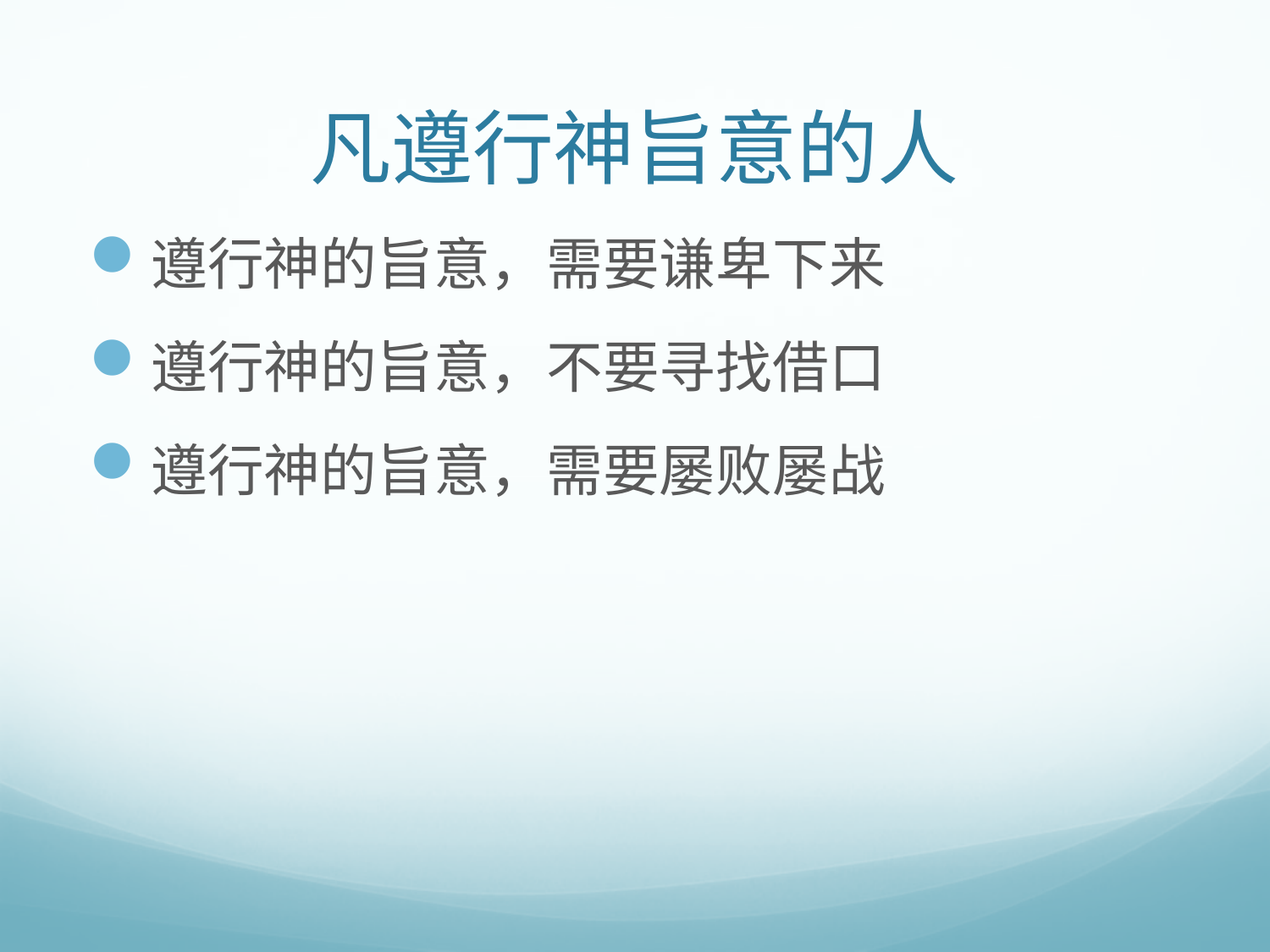

# 凡遵行神旨意的人
遵行神的旨意，需要谦卑下来
遵行神的旨意，不要寻找借口
遵行神的旨意，需要屡败屡战